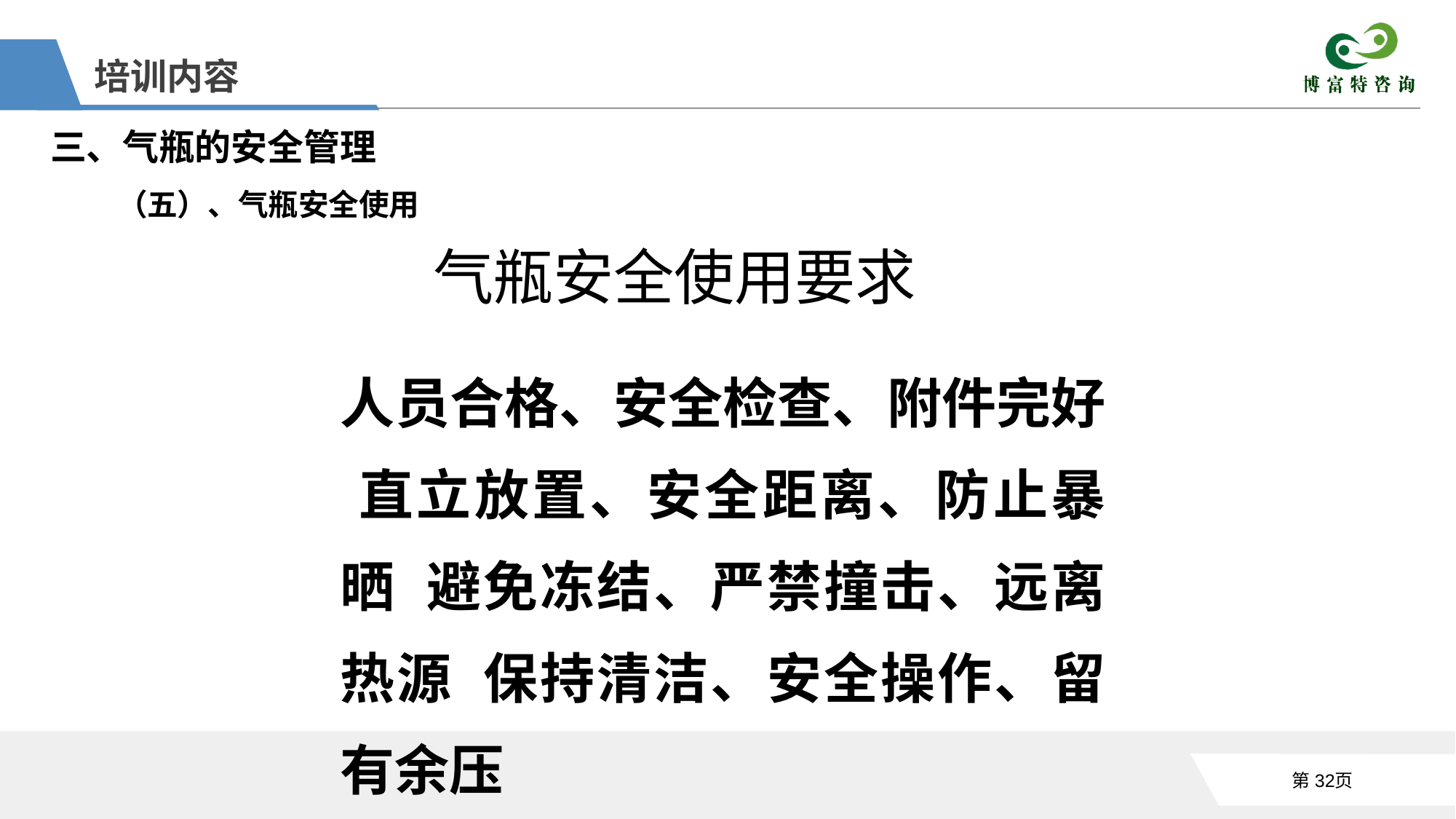

培训内容
三、气瓶的安全管理
（五）、气瓶安全使用
气瓶安全使用要求
人员合格、安全检查、附件完好  直立放置、安全距离、防止暴晒  避免冻结、严禁撞击、远离热源  保持清洁、安全操作、留有余压